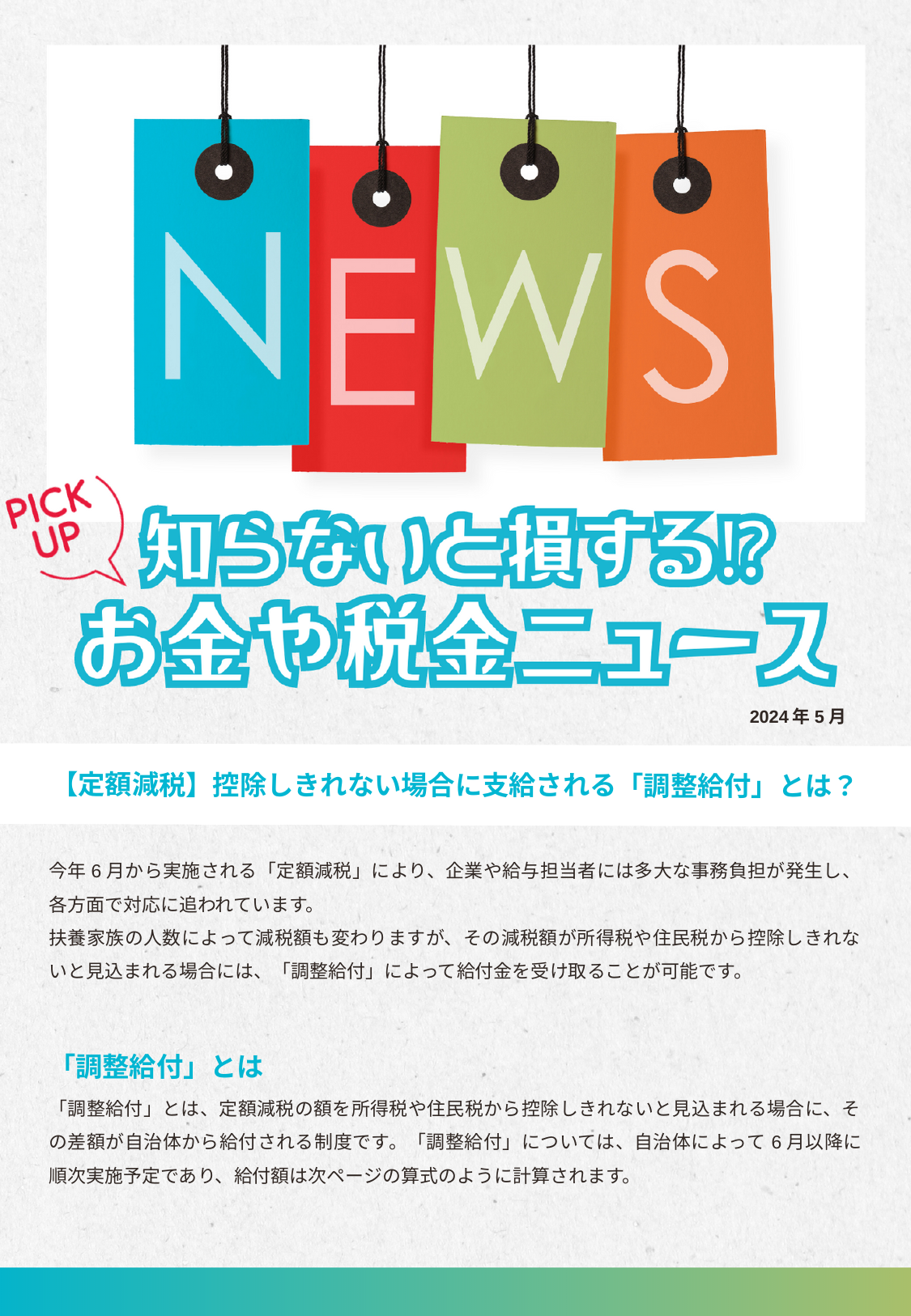

2024年5月
【定額減税】控除しきれない場合に支給される「調整給付」とは？
今年6月から実施される「定額減税」により、企業や給与担当者には多大な事務負担が発生し、各方面で対応に追われています。
扶養家族の人数によって減税額も変わりますが、その減税額が所得税や住民税から控除しきれないと見込まれる場合には、「調整給付」によって給付金を受け取ることが可能です。
「調整給付」とは
「調整給付」とは、定額減税の額を所得税や住民税から控除しきれないと見込まれる場合に、その差額が自治体から給付される制度です。「調整給付」については、自治体によって6月以降に順次実施予定であり、給付額は次ページの算式のように計算されます。